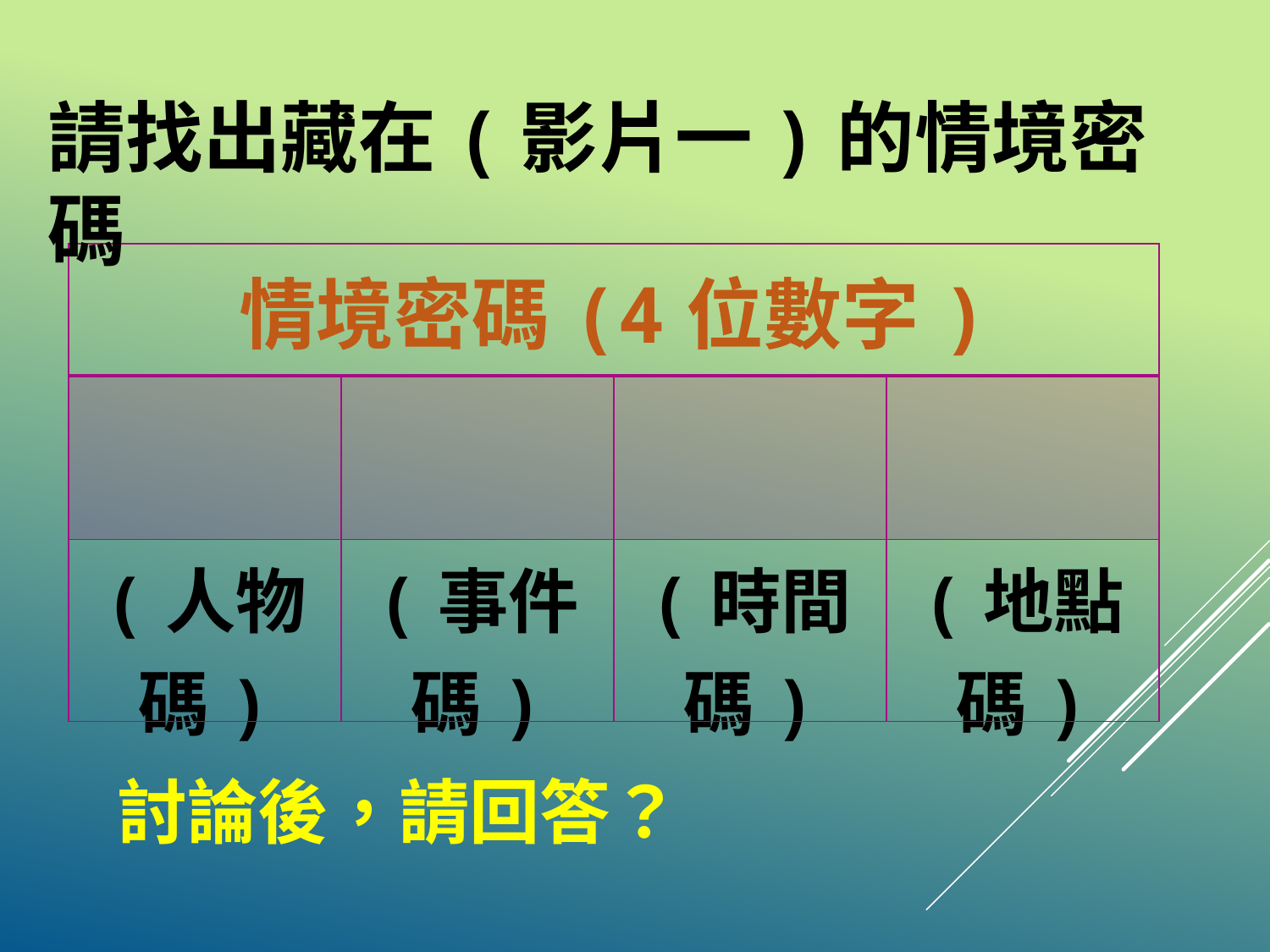

請找出藏在(影片一)的情境密碼
| 情境密碼(4位數字) |  |  |  |
| --- | --- | --- | --- |
|  |  |  |  |
| (人物碼) | (事件碼) | (時間碼) | (地點碼) |
討論後，請回答？